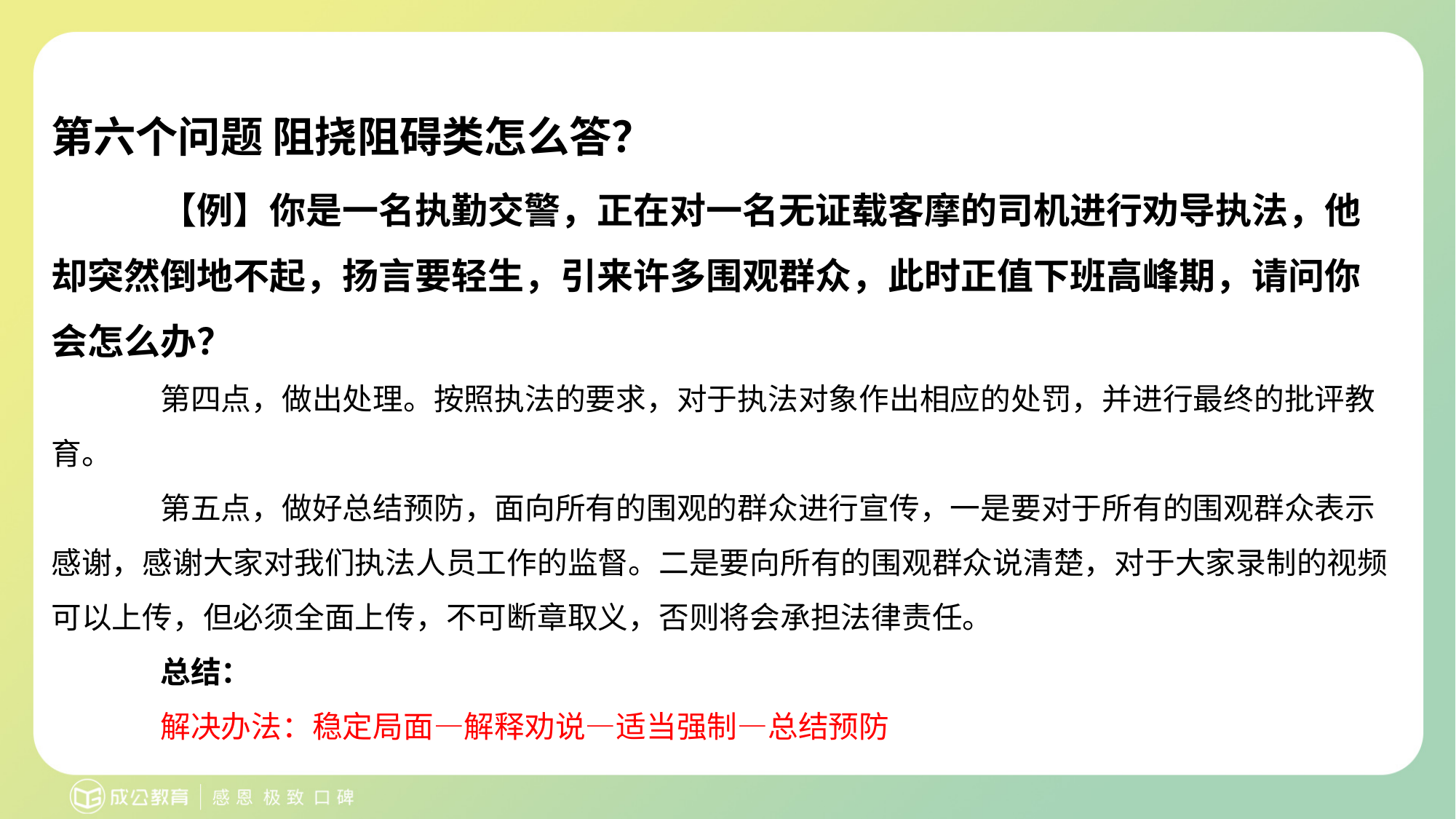

# 第六个问题 阻挠阻碍类怎么答？
【例】你是一名执勤交警，正在对一名无证载客摩的司机进行劝导执法，他却突然倒地不起，扬言要轻生，引来许多围观群众，此时正值下班高峰期，请问你会怎么办？
第四点，做出处理。按照执法的要求，对于执法对象作出相应的处罚，并进行最终的批评教育。
第五点，做好总结预防，面向所有的围观的群众进行宣传，一是要对于所有的围观群众表示感谢，感谢大家对我们执法人员工作的监督。二是要向所有的围观群众说清楚，对于大家录制的视频可以上传，但必须全面上传，不可断章取义，否则将会承担法律责任。
总结：
解决办法：稳定局面—解释劝说—适当强制—总结预防